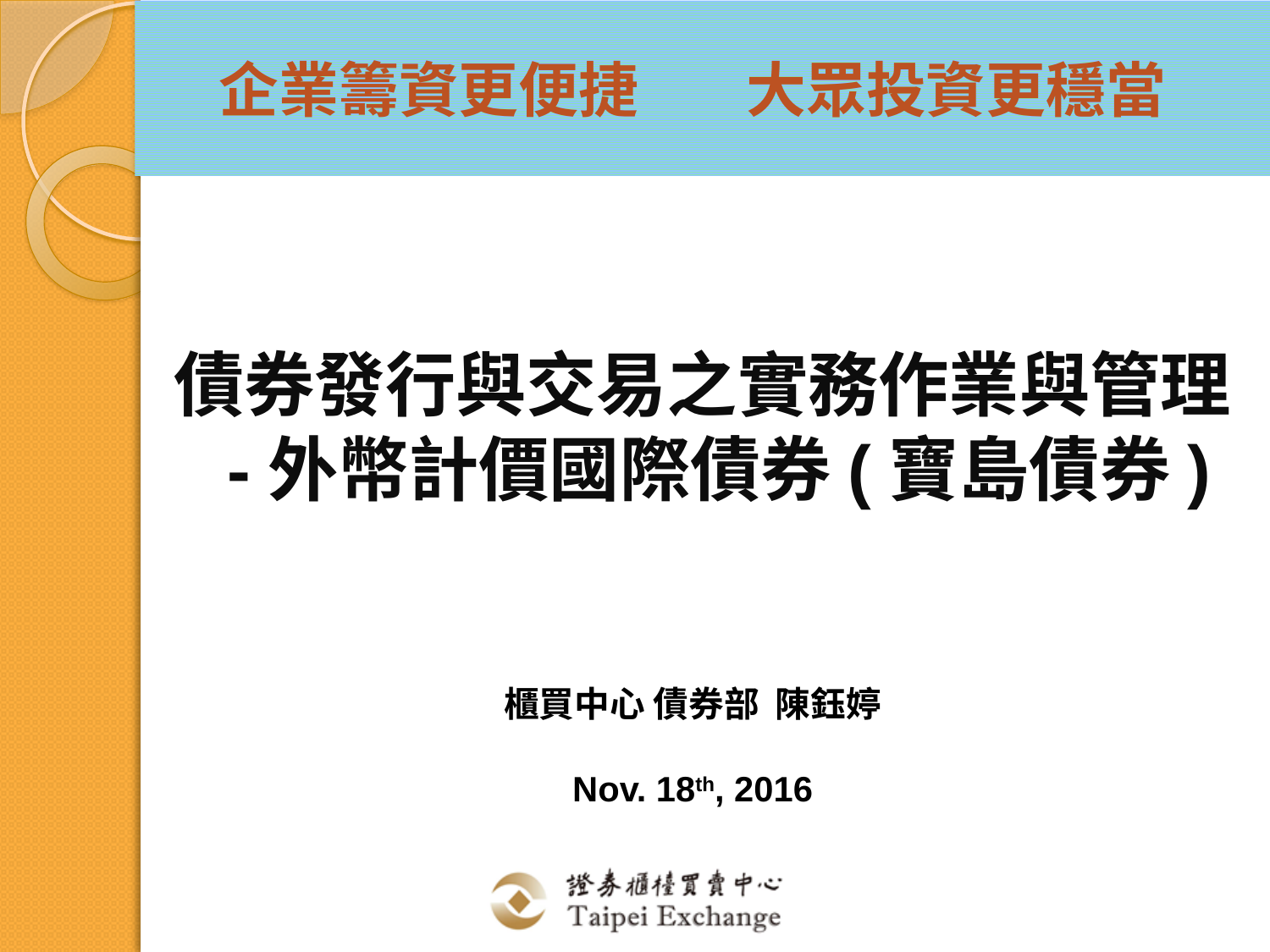

企業籌資更便捷        大眾投資更穩當
債券發行與交易之實務作業與管理 -外幣計價國際債券(寶島債券)
櫃買中心 債券部  陳鈺婷

Nov. 18th, 2016